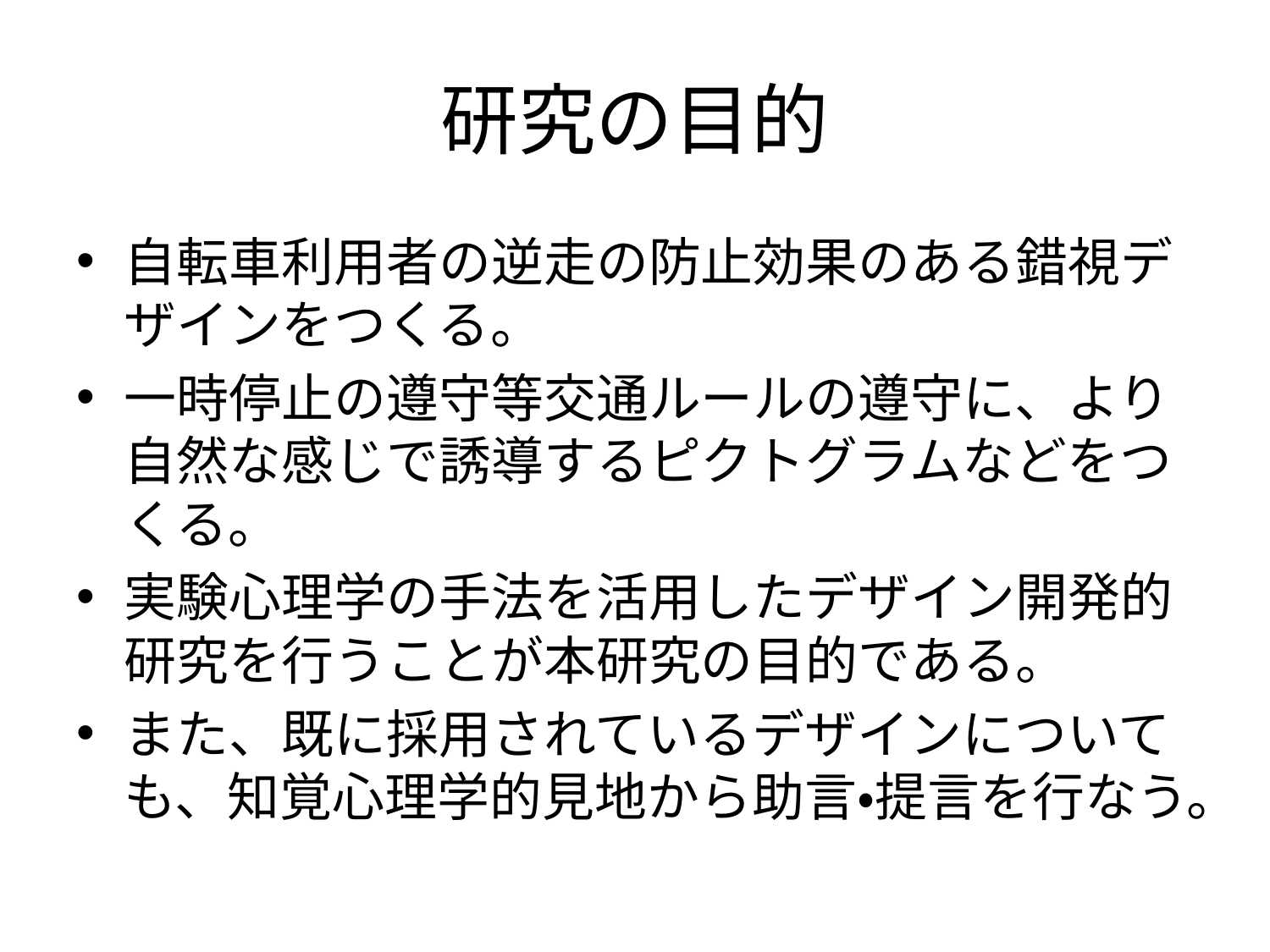

# 研究の目的
自転車利用者の逆走の防止効果のある錯視デザインをつくる。
一時停止の遵守等交通ルールの遵守に、より自然な感じで誘導するピクトグラムなどをつくる。
実験心理学の手法を活用したデザイン開発的研究を行うことが本研究の目的である。
また、既に採用されているデザインについても、知覚心理学的見地から助言・提言を行なう。